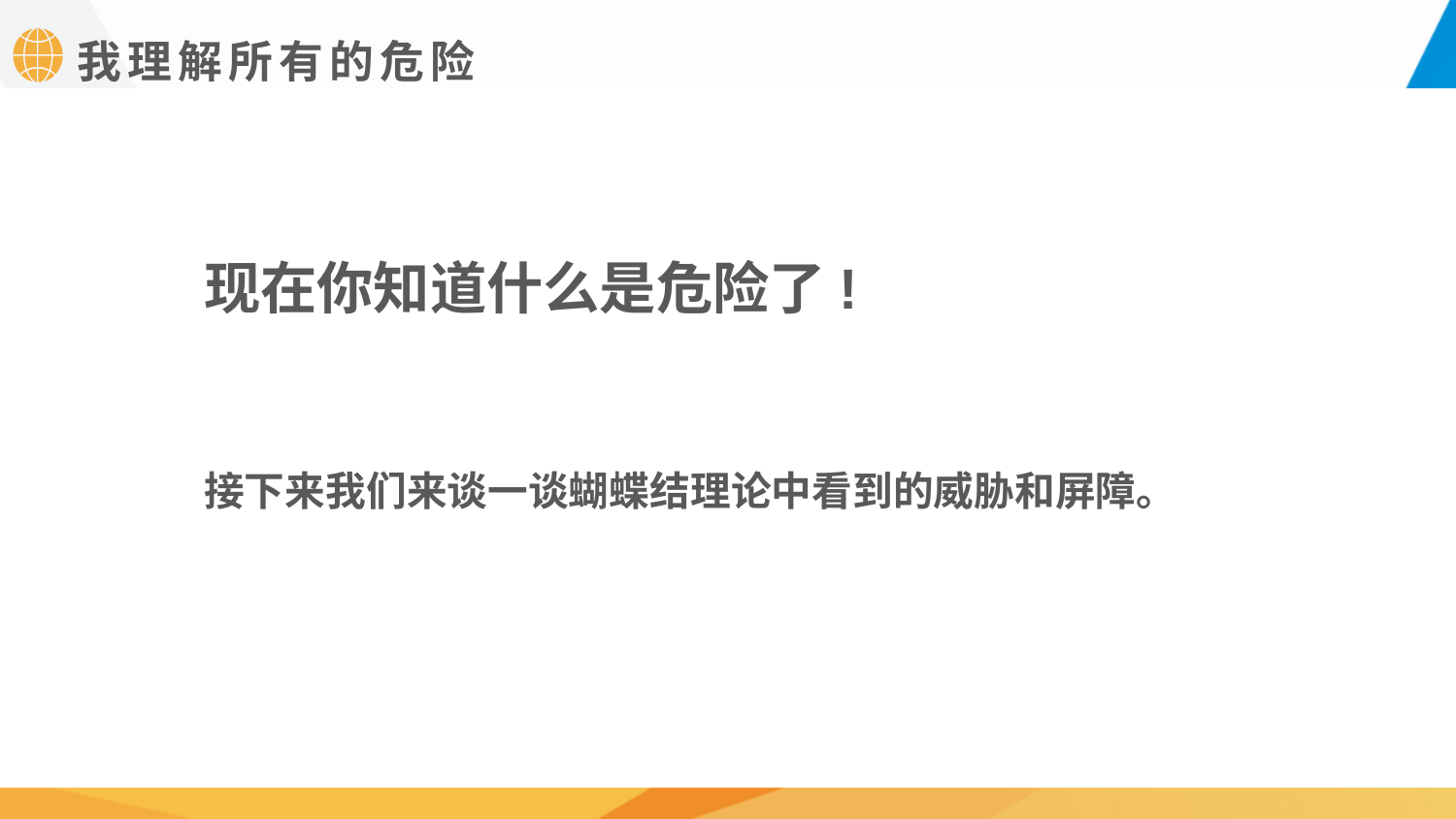

我理解所有的危险

现在你知道什么是危险了!

接下来我们来谈一谈蝴蝶结理论中看到的威胁和屏障。